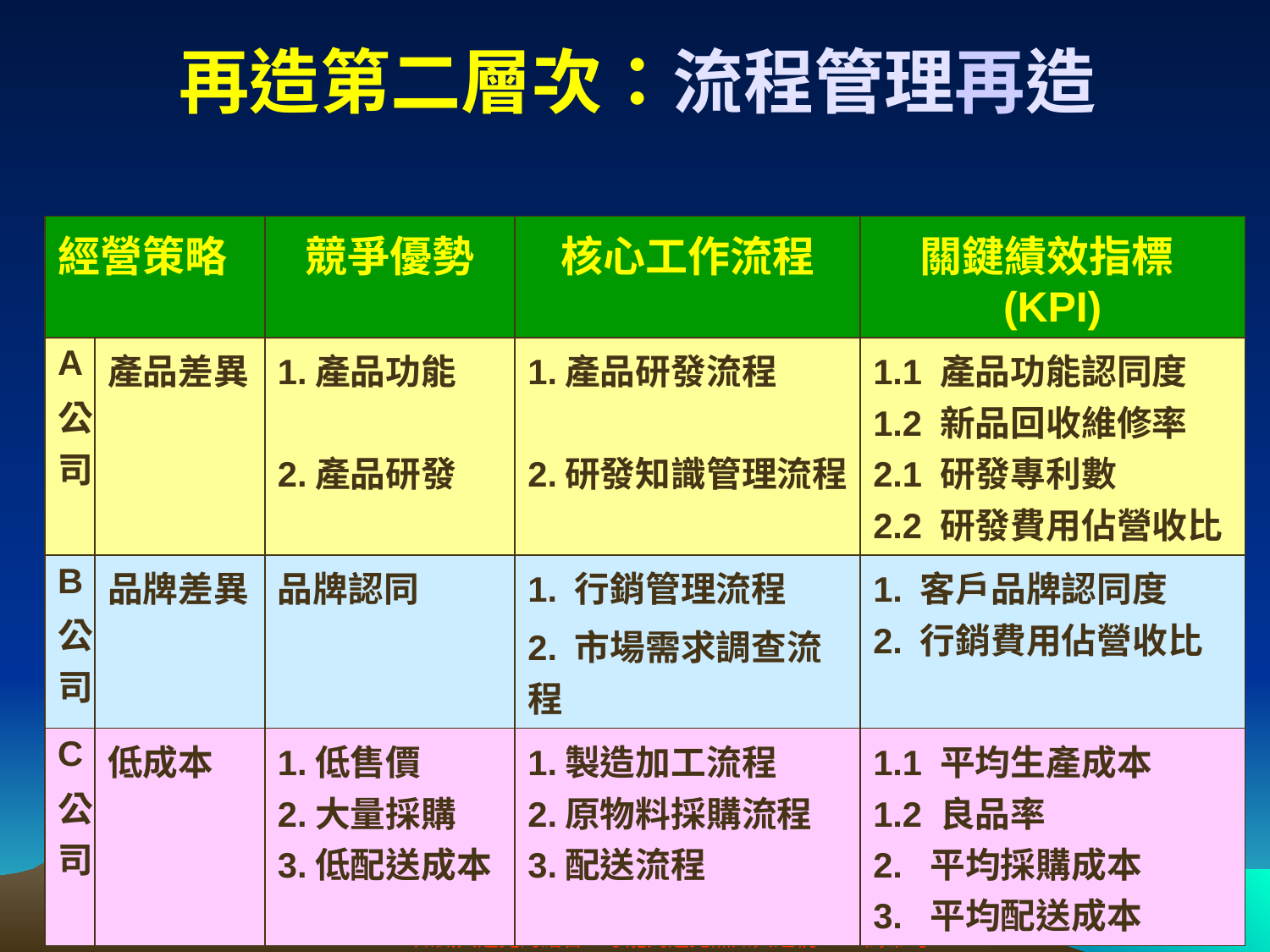

# 再造第二層次：流程管理再造
| 經營策略 |  | 競爭優勢 | 核心工作流程 | 關鍵績效指標(KPI) |
| --- | --- | --- | --- | --- |
| A 公司 | 產品差異 | 1.產品功能 2.產品研發 | 1.產品研發流程 2.研發知識管理流程 | 1.1 產品功能認同度 1.2 新品回收維修率 2.1 研發專利數 2.2 研發費用佔營收比 |
| B 公司 | 品牌差異 | 品牌認同 | 1. 行銷管理流程 2. 市場需求調查流程 | 1. 客戶品牌認同度 2. 行銷費用佔營收比 |
| C 公司 | 低成本 | 1.低售價 2.大量採購 3.低配送成本 | 1.製造加工流程 2.原物料採購流程 3.配送流程 | 1.1 平均生產成本 1.2 良品率 2. 平均採購成本 3. 平均配送成本 |
6